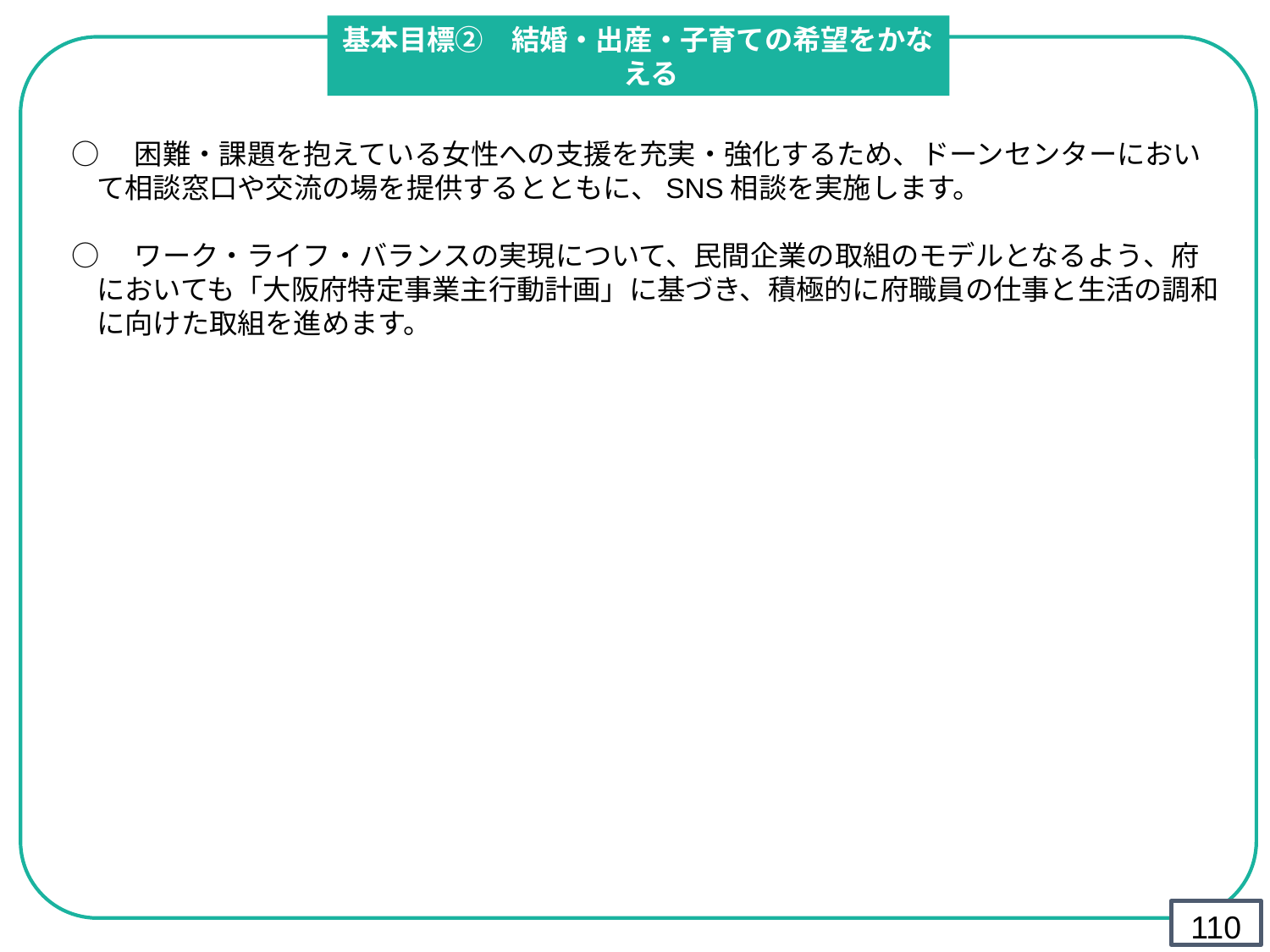

基本目標②　結婚・出産・子育ての希望をかなえる

○　困難・課題を抱えている女性への支援を充実・強化するため、ドーンセンターにおいて相談窓口や交流の場を提供するとともに、SNS相談を実施します。

○　ワーク・ライフ・バランスの実現について、民間企業の取組のモデルとなるよう、府においても「大阪府特定事業主行動計画」に基づき、積極的に府職員の仕事と生活の調和に向けた取組を進めます。

110